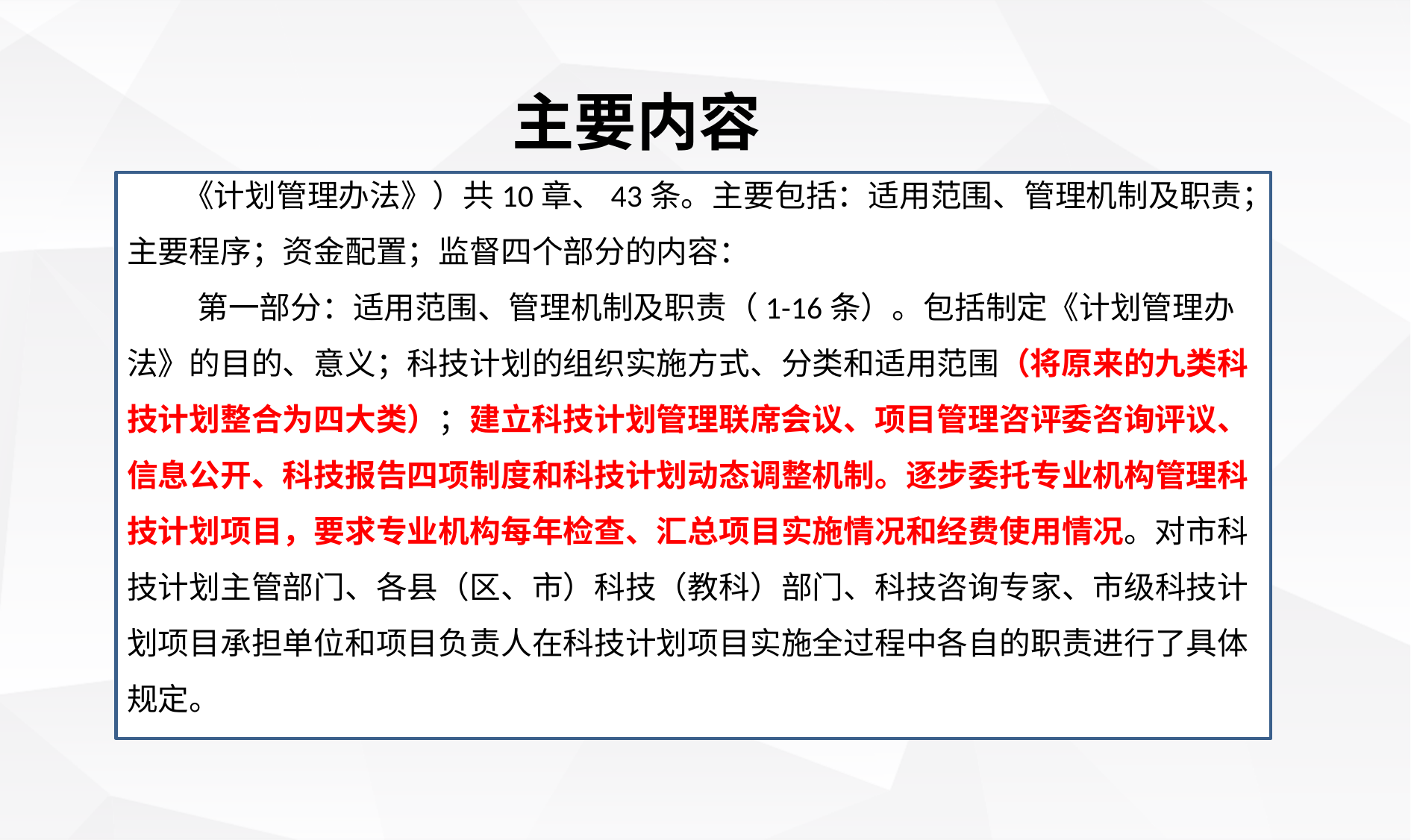

主要内容
《计划管理办法》）共10章、43条。主要包括：适用范围、管理机制及职责；主要程序；资金配置；监督四个部分的内容：
 第一部分：适用范围、管理机制及职责（1-16条）。包括制定《计划管理办法》的目的、意义；科技计划的组织实施方式、分类和适用范围（将原来的九类科技计划整合为四大类）；建立科技计划管理联席会议、项目管理咨评委咨询评议、信息公开、科技报告四项制度和科技计划动态调整机制。逐步委托专业机构管理科技计划项目，要求专业机构每年检查、汇总项目实施情况和经费使用情况。对市科技计划主管部门、各县（区、市）科技（教科）部门、科技咨询专家、市级科技计划项目承担单位和项目负责人在科技计划项目实施全过程中各自的职责进行了具体规定。